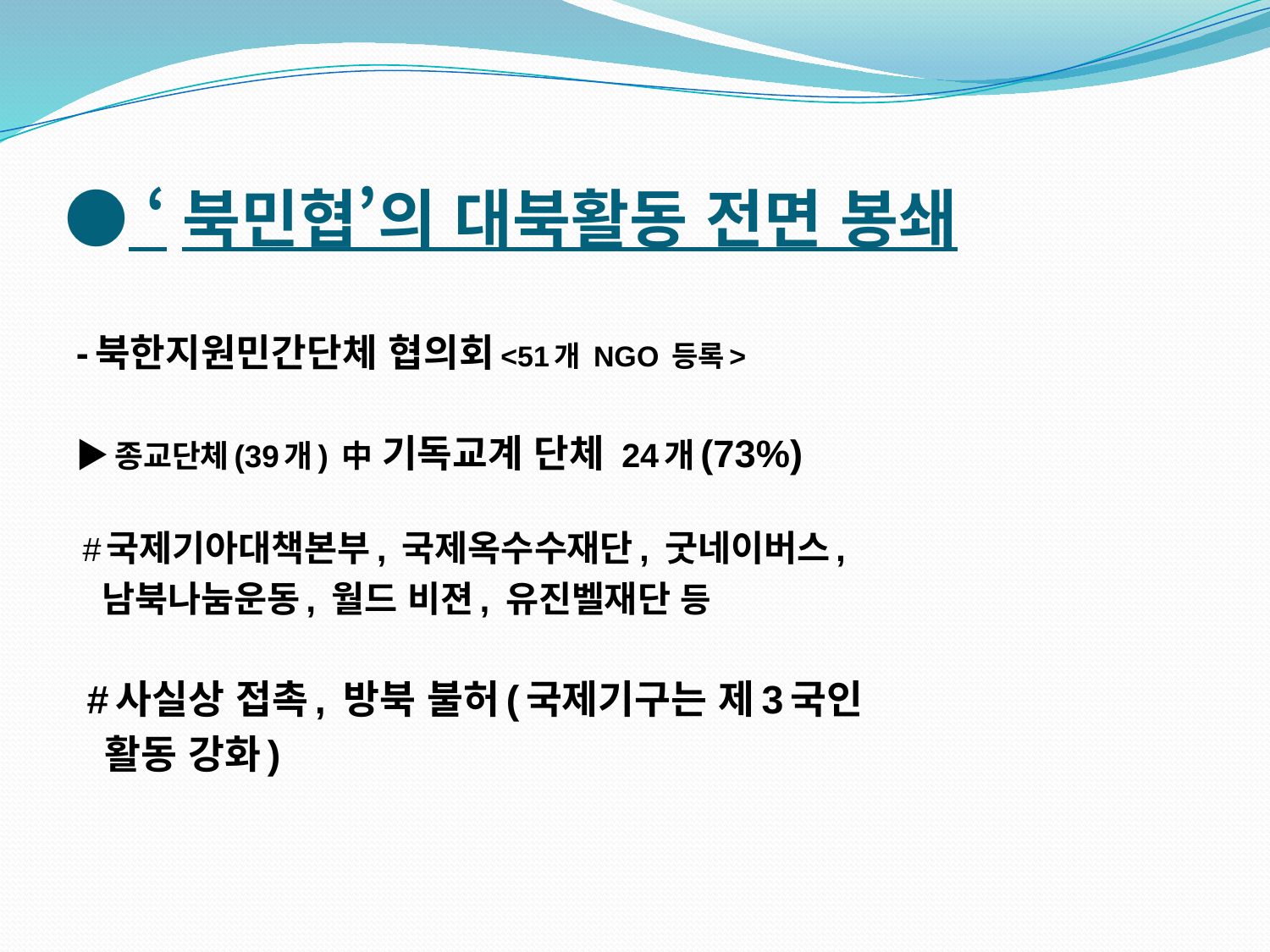

# ● ‘북민협’의 대북활동 전면 봉쇄

-북한지원민간단체 협의회<51개 NGO 등록>

▶종교단체(39개) 中 기독교계 단체 24개(73%)

 #국제기아대책본부, 국제옥수수재단, 굿네이버스,
  남북나눔운동, 월드 비젼, 유진벨재단 등

 #사실상 접촉, 방북 불허(국제기구는 제3국인
  활동 강화)